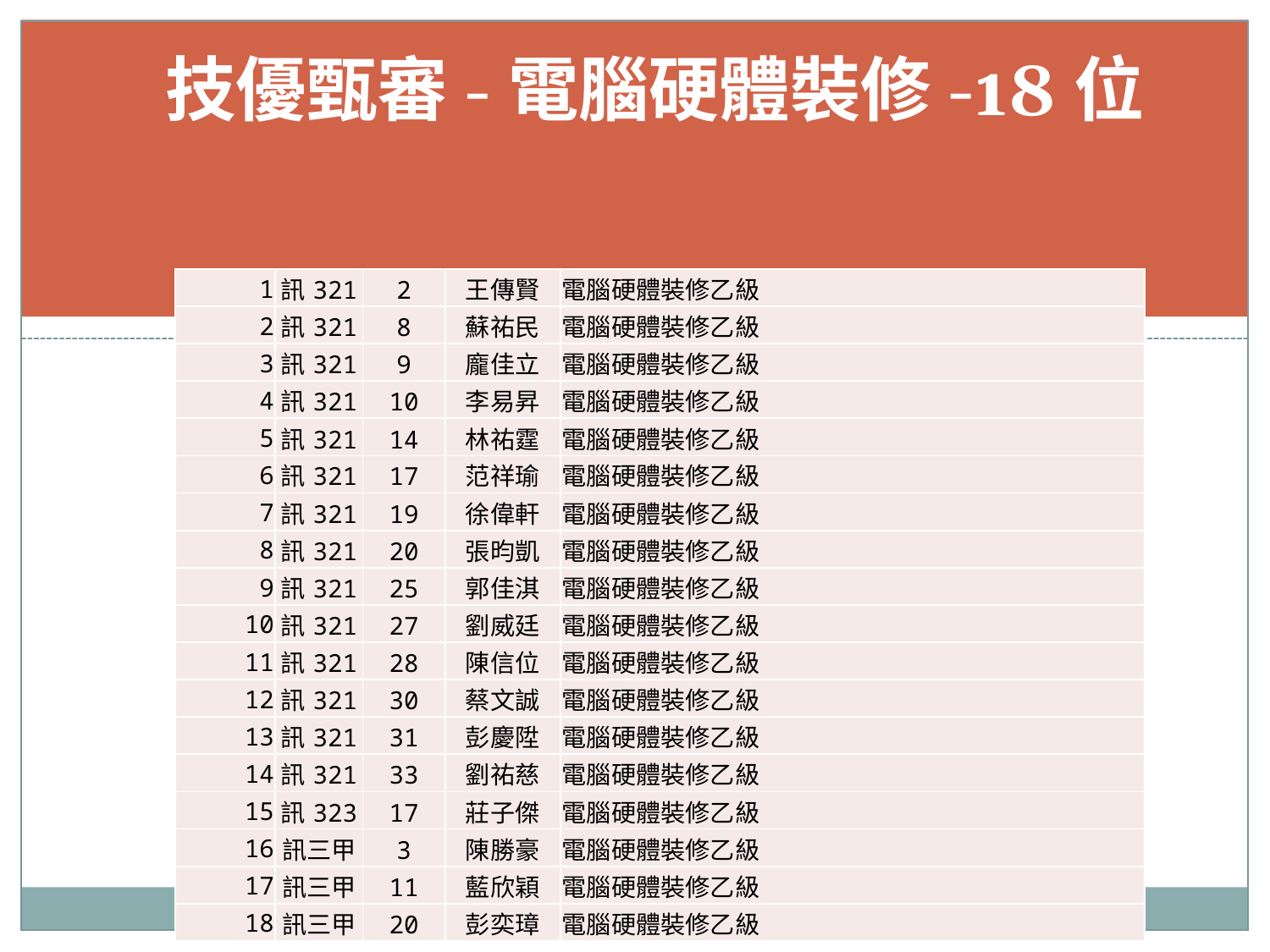

# 技優甄審-電腦硬體裝修-18位
| 1 | 訊321 | 2 | 王傳賢 | 電腦硬體裝修乙級 |
| --- | --- | --- | --- | --- |
| 2 | 訊321 | 8 | 蘇祐民 | 電腦硬體裝修乙級 |
| 3 | 訊321 | 9 | 龐佳立 | 電腦硬體裝修乙級 |
| 4 | 訊321 | 10 | 李易昇 | 電腦硬體裝修乙級 |
| 5 | 訊321 | 14 | 林祐霆 | 電腦硬體裝修乙級 |
| 6 | 訊321 | 17 | 范祥瑜 | 電腦硬體裝修乙級 |
| 7 | 訊321 | 19 | 徐偉軒 | 電腦硬體裝修乙級 |
| 8 | 訊321 | 20 | 張昀凱 | 電腦硬體裝修乙級 |
| 9 | 訊321 | 25 | 郭佳淇 | 電腦硬體裝修乙級 |
| 10 | 訊321 | 27 | 劉威廷 | 電腦硬體裝修乙級 |
| 11 | 訊321 | 28 | 陳信位 | 電腦硬體裝修乙級 |
| 12 | 訊321 | 30 | 蔡文誠 | 電腦硬體裝修乙級 |
| 13 | 訊321 | 31 | 彭慶陞 | 電腦硬體裝修乙級 |
| 14 | 訊321 | 33 | 劉祐慈 | 電腦硬體裝修乙級 |
| 15 | 訊323 | 17 | 莊子傑 | 電腦硬體裝修乙級 |
| 16 | 訊三甲 | 3 | 陳勝豪 | 電腦硬體裝修乙級 |
| 17 | 訊三甲 | 11 | 藍欣穎 | 電腦硬體裝修乙級 |
| 18 | 訊三甲 | 20 | 彭奕璋 | 電腦硬體裝修乙級 |